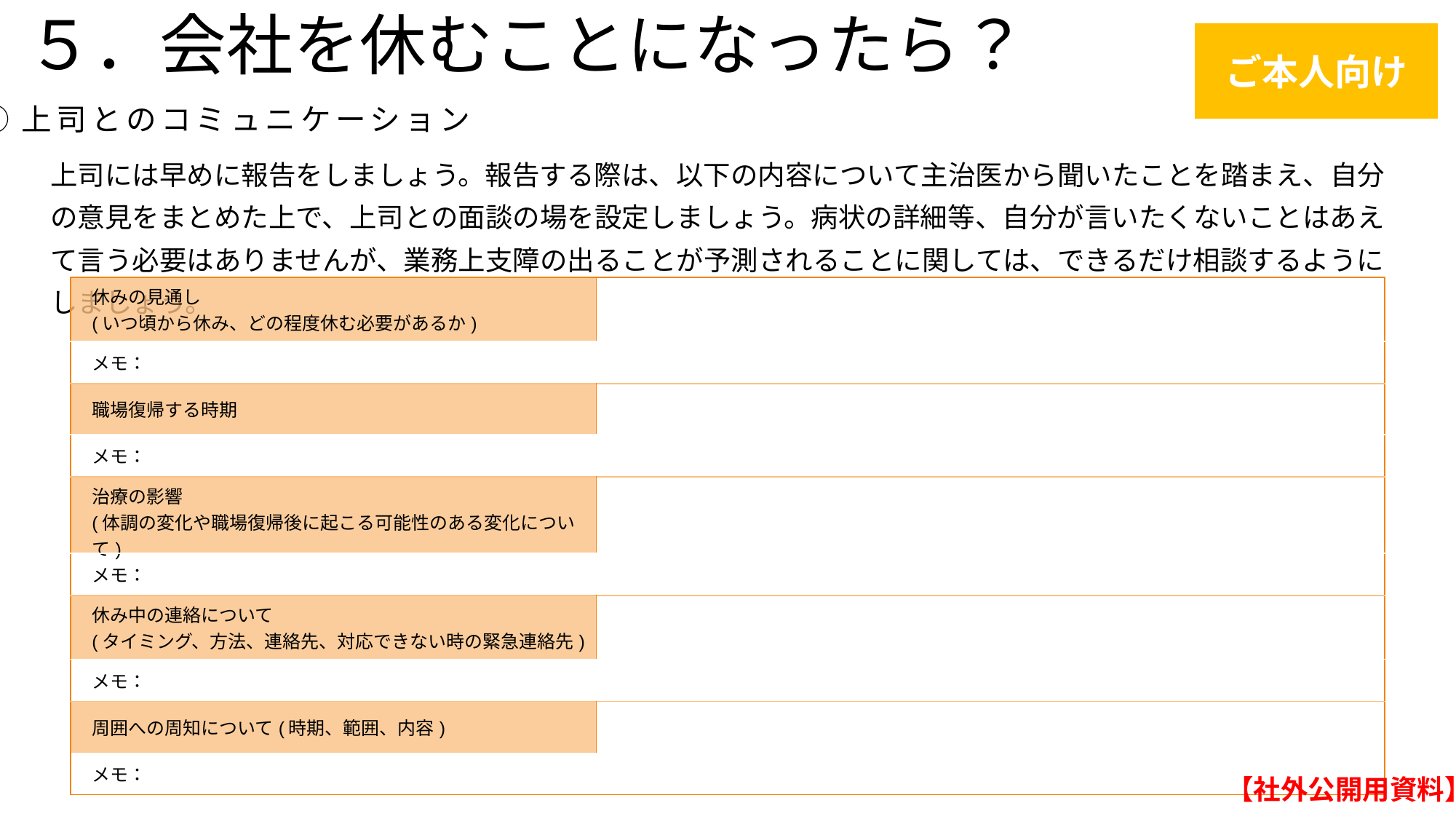

５．会社を休むことになったら？
ご本人向け
➂上司とのコミュニケーション
上司には早めに報告をしましょう。報告する際は、以下の内容について主治医から聞いたことを踏まえ、自分の意見をまとめた上で、上司との面談の場を設定しましょう。病状の詳細等、自分が言いたくないことはあえて言う必要はありませんが、業務上支障の出ることが予測されることに関しては、できるだけ相談するようにしましょう。
| 休みの見通し (いつ頃から休み、どの程度休む必要があるか) |  |
| --- | --- |
| メモ： |  |
| 職場復帰する時期 |  |
| メモ： |  |
| 治療の影響 (体調の変化や職場復帰後に起こる可能性のある変化について) |  |
| メモ： |  |
| 休み中の連絡について (タイミング、方法、連絡先、対応できない時の緊急連絡先) |  |
| メモ： |  |
| 周囲への周知について(時期、範囲、内容) |  |
| メモ： |  |
【社外公開用資料】